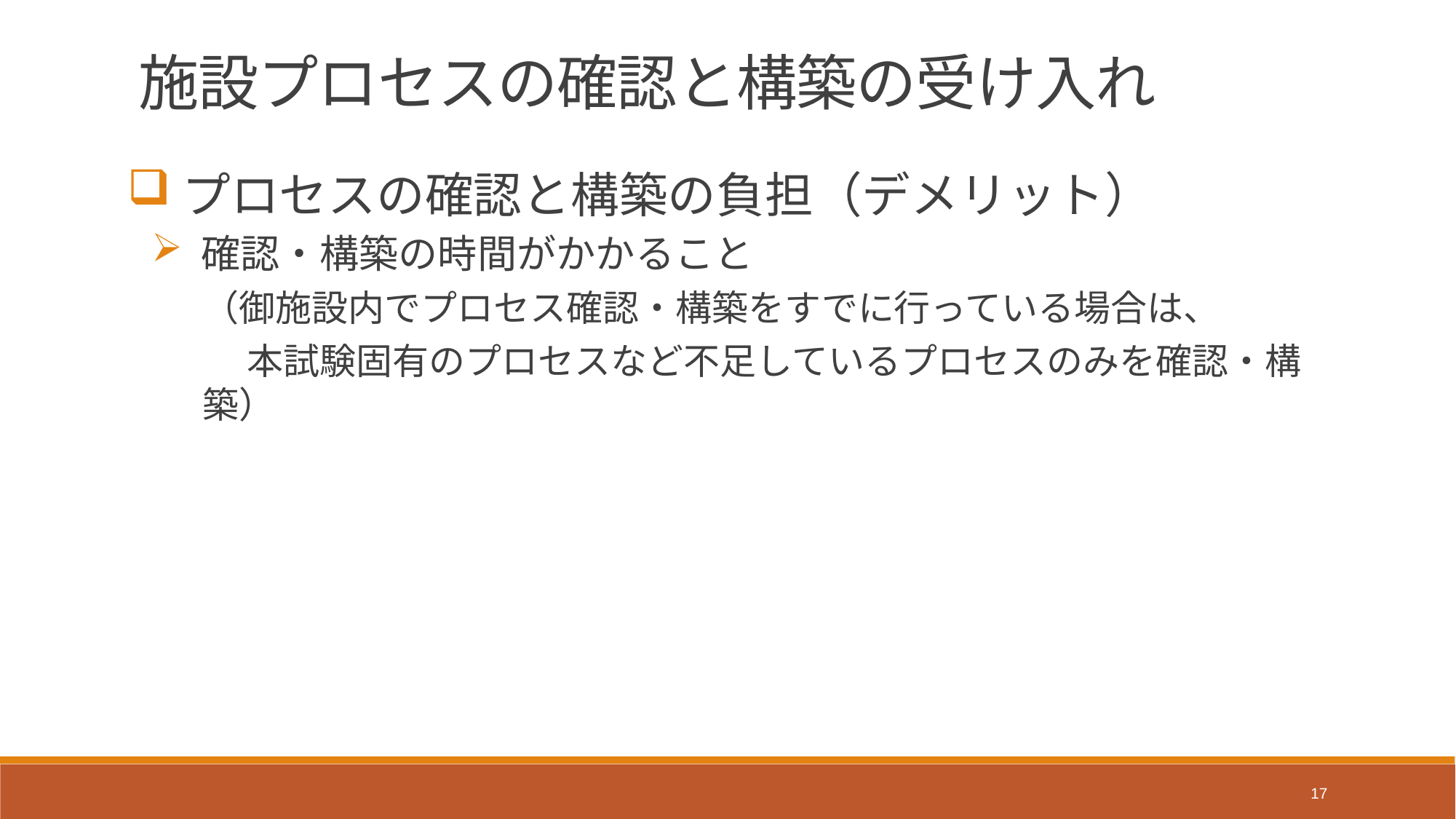

施設プロセスの確認と構築の受け入れ
プロセスの確認と構築の負担（デメリット）
 確認・構築の時間がかかること
（御施設内でプロセス確認・構築をすでに行っている場合は、
　 本試験固有のプロセスなど不足しているプロセスのみを確認・構築）
17